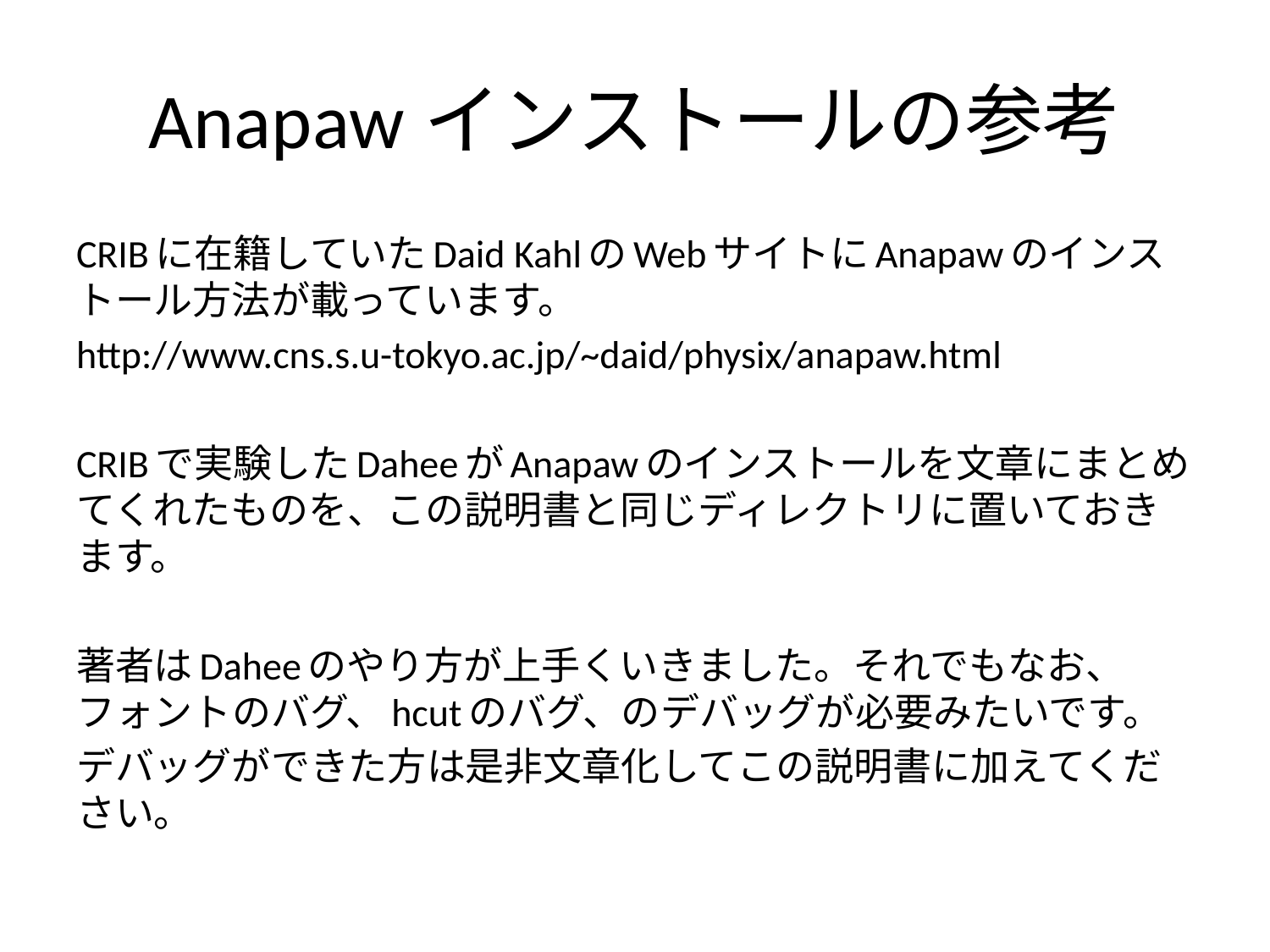

# Anapawインストールの参考
CRIBに在籍していたDaid KahlのWebサイトにAnapawのインストール方法が載っています。
http://www.cns.s.u-tokyo.ac.jp/~daid/physix/anapaw.html

CRIBで実験したDaheeがAnapawのインストールを文章にまとめてくれたものを、この説明書と同じディレクトリに置いておきます。

著者はDaheeのやり方が上手くいきました。それでもなお、フォントのバグ、hcutのバグ、のデバッグが必要みたいです。
デバッグができた方は是非文章化してこの説明書に加えてください。